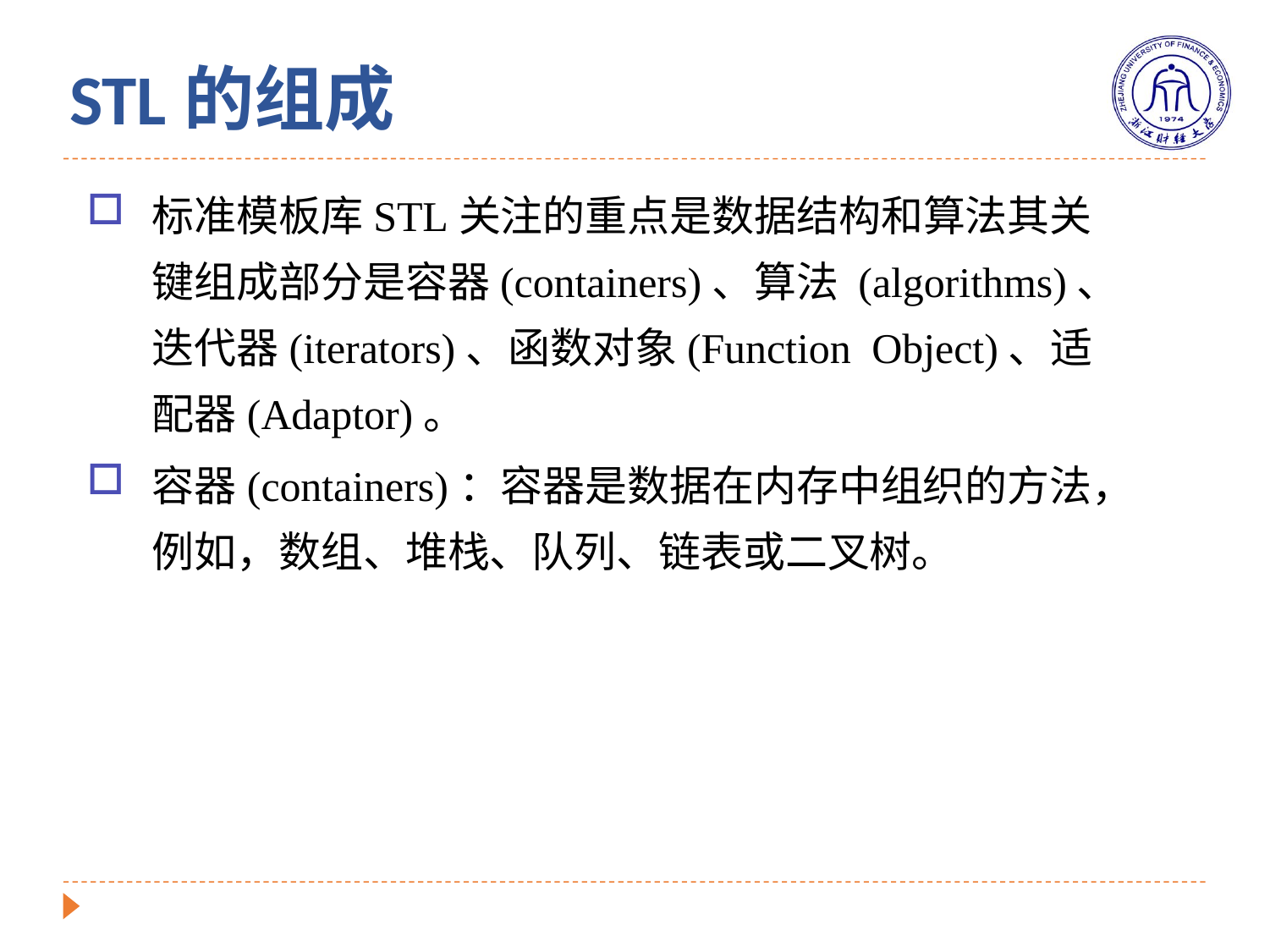

# STL的组成
标准模板库STL关注的重点是数据结构和算法其关键组成部分是容器(containers)、算法 (algorithms)、迭代器(iterators)、函数对象(Function  Object)、适配器(Adaptor)。
容器(containers)：容器是数据在内存中组织的方法，例如，数组、堆栈、队列、链表或二叉树。
6